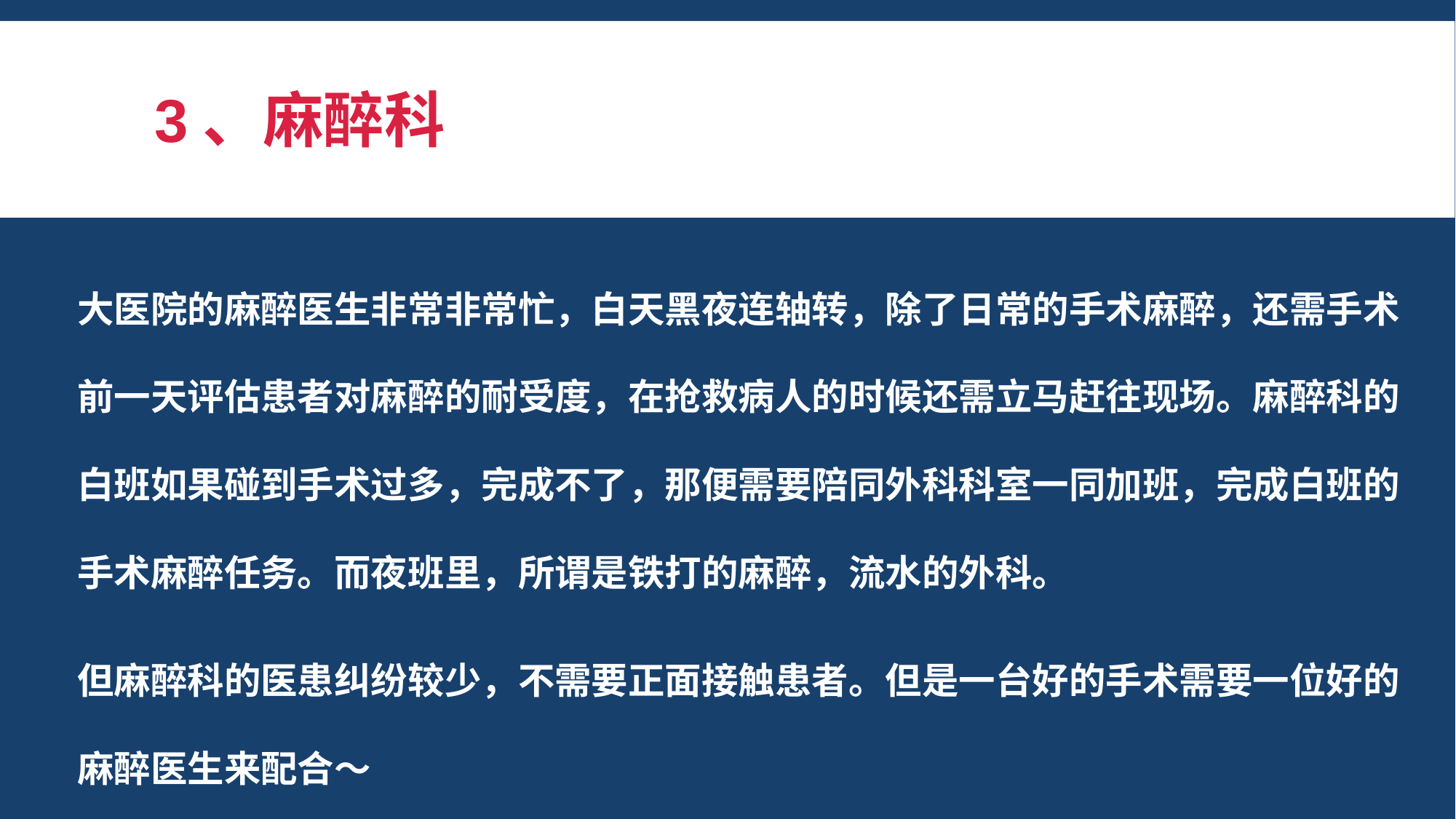

# 3、麻醉科
大医院的麻醉医生非常非常忙，白天黑夜连轴转，除了日常的手术麻醉，还需手术前一天评估患者对麻醉的耐受度，在抢救病人的时候还需立马赶往现场。麻醉科的白班如果碰到手术过多，完成不了，那便需要陪同外科科室一同加班，完成白班的手术麻醉任务。而夜班里，所谓是铁打的麻醉，流水的外科。
但麻醉科的医患纠纷较少，不需要正面接触患者。但是一台好的手术需要一位好的麻醉医生来配合～